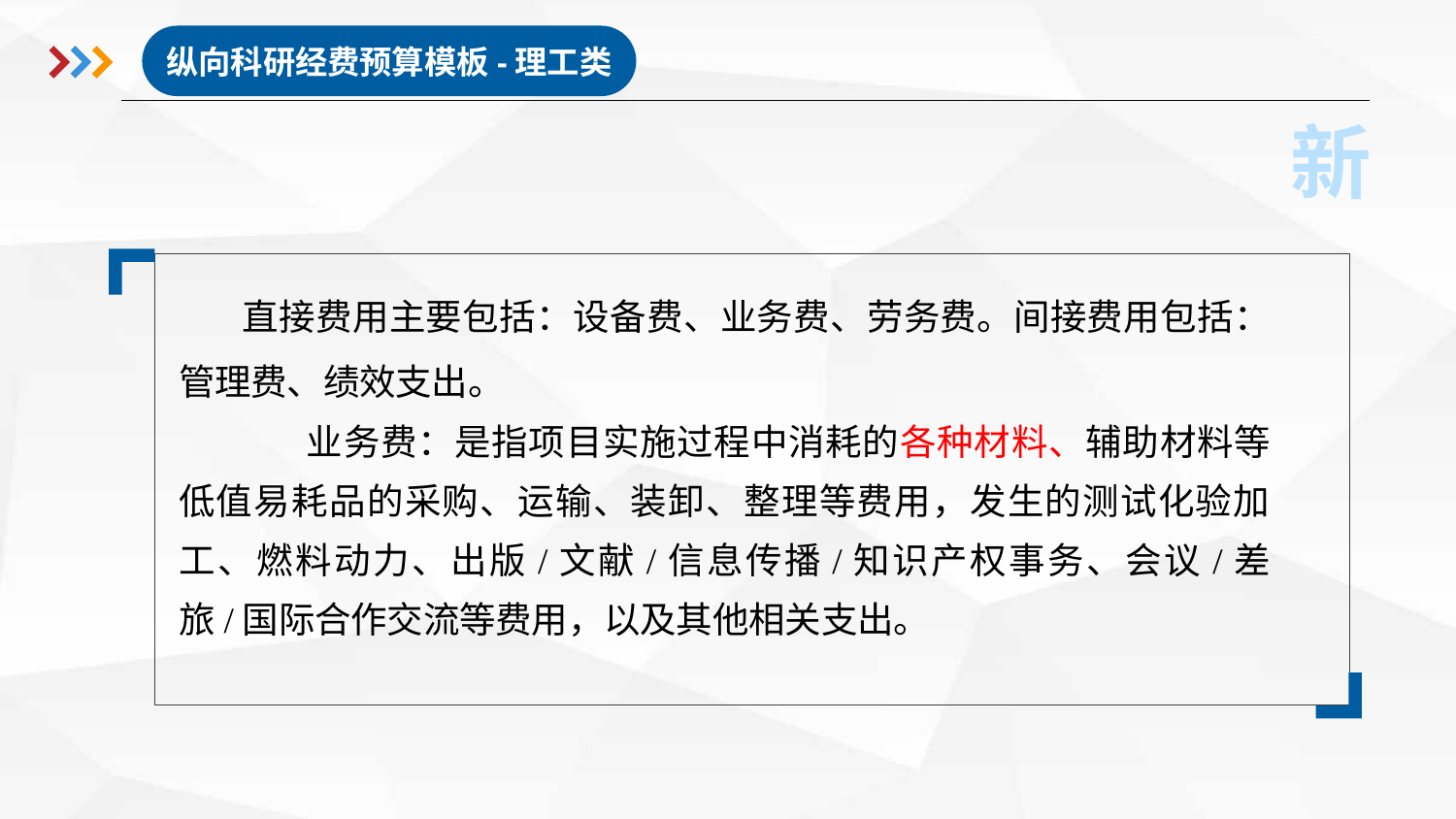

纵向科研经费预算模板-理工类

新

直接费用主要包括：设备费、业务费、劳务费。间接费用包括：管理费、绩效支出。
      业务费：是指项目实施过程中消耗的各种材料、辅助材料等低值易耗品的采购、运输、装卸、整理等费用，发生的测试化验加工、燃料动力、出版/文献/信息传播/知识产权事务、会议/差旅/国际合作交流等费用，以及其他相关支出。